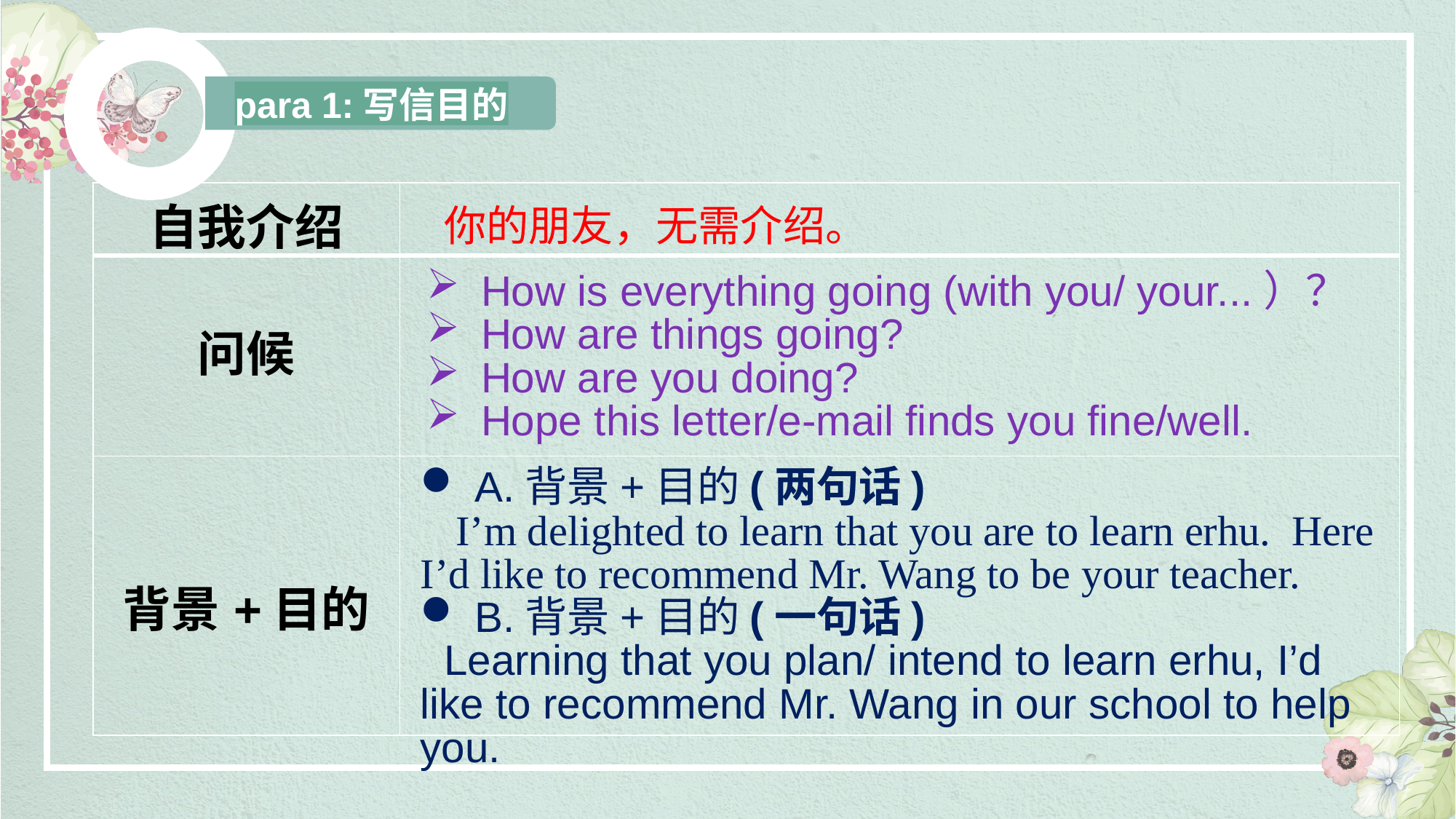

para 1:写信目的
| 自我介绍 |  |
| --- | --- |
| 问候 |  |
| 背景+目的 |  |
你的朋友，无需介绍。
How is everything going (with you/ your...）？
How are things going?
How are you doing?
Hope this letter/e-mail finds you fine/well.
A.背景+目的(两句话)
   I’m delighted to learn that you are to learn erhu.  Here I’d like to recommend Mr. Wang to be your teacher.
B.背景+目的(一句话)
  Learning that you plan/ intend to learn erhu, I’d like to recommend Mr. Wang in our school to help you.